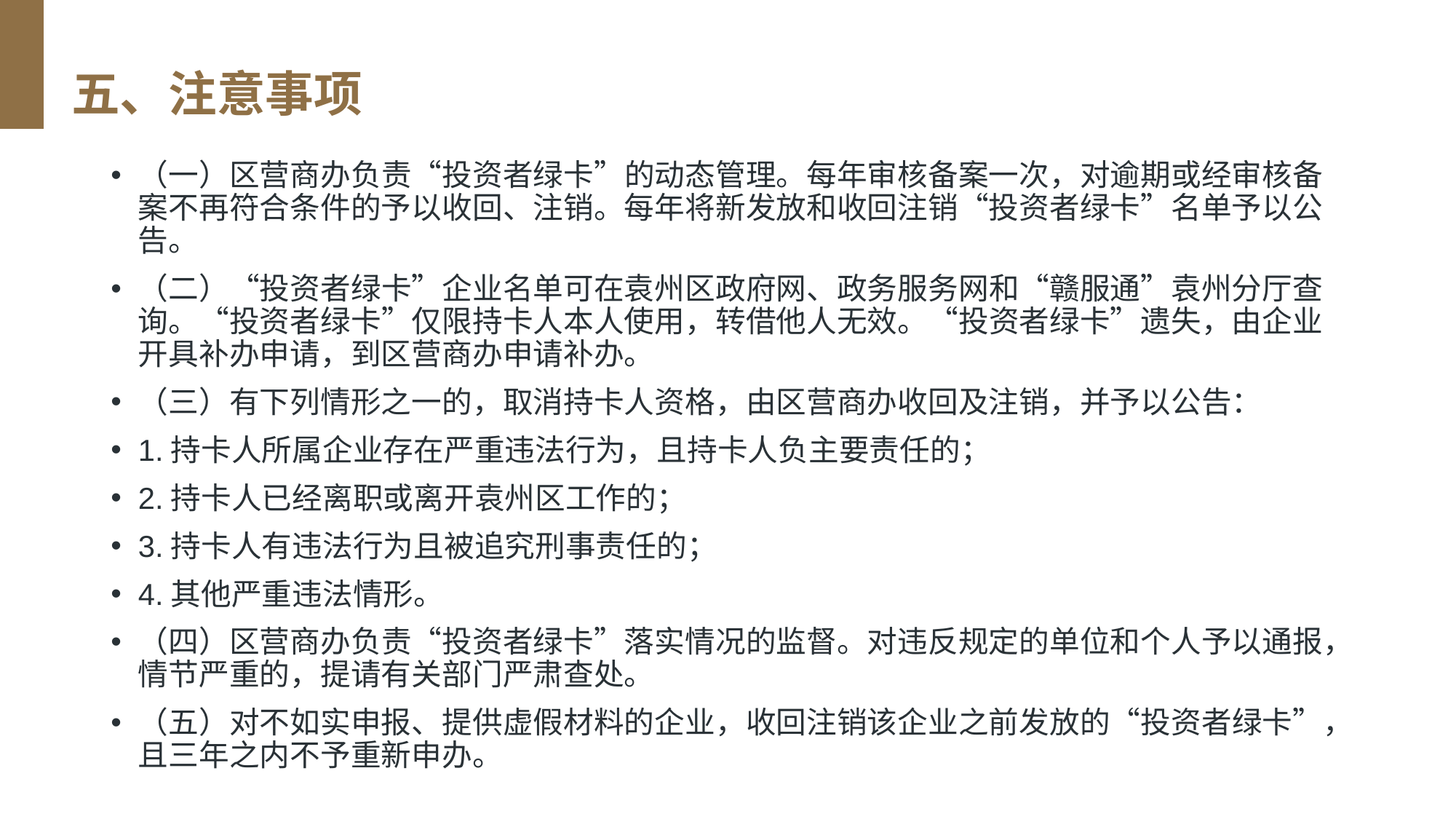

# 五、注意事项
（一）区营商办负责“投资者绿卡”的动态管理。每年审核备案一次，对逾期或经审核备案不再符合条件的予以收回、注销。每年将新发放和收回注销“投资者绿卡”名单予以公告。
（二）“投资者绿卡”企业名单可在袁州区政府网、政务服务网和“赣服通”袁州分厅查询。“投资者绿卡”仅限持卡人本人使用，转借他人无效。“投资者绿卡”遗失，由企业开具补办申请，到区营商办申请补办。
（三）有下列情形之一的，取消持卡人资格，由区营商办收回及注销，并予以公告：
1.持卡人所属企业存在严重违法行为，且持卡人负主要责任的；
2.持卡人已经离职或离开袁州区工作的；
3.持卡人有违法行为且被追究刑事责任的；
4.其他严重违法情形。
（四）区营商办负责“投资者绿卡”落实情况的监督。对违反规定的单位和个人予以通报，情节严重的，提请有关部门严肃查处。
（五）对不如实申报、提供虚假材料的企业，收回注销该企业之前发放的“投资者绿卡”，且三年之内不予重新申办。